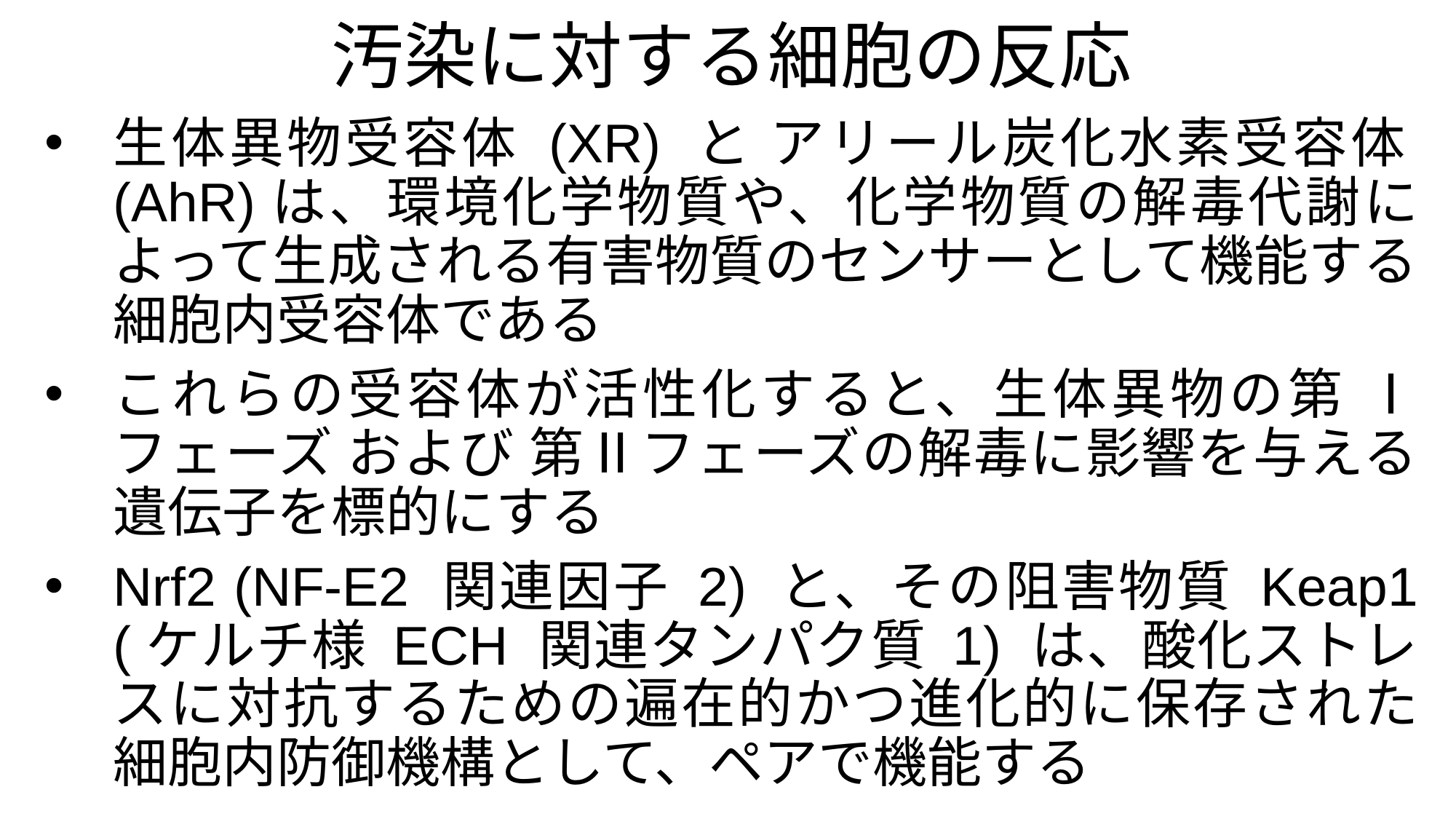

# 汚染に対する細胞の反応
生体異物受容体 (XR) と アリール炭化水素受容体(AhR)は、環境化学物質や、化学物質の解毒代謝によって生成される有害物質のセンサーとして機能する細胞内受容体である
これらの受容体が活性化すると、生体異物の第 Ⅰフェーズ および 第Ⅱフェーズの解毒に影響を与える遺伝子を標的にする
Nrf2 (NF-E2 関連因子 2) と、その阻害物質 Keap1 (ケルチ様 ECH 関連タンパク質 1) は、酸化ストレスに対抗するための遍在的かつ進化的に保存された細胞内防御機構として、ペアで機能する